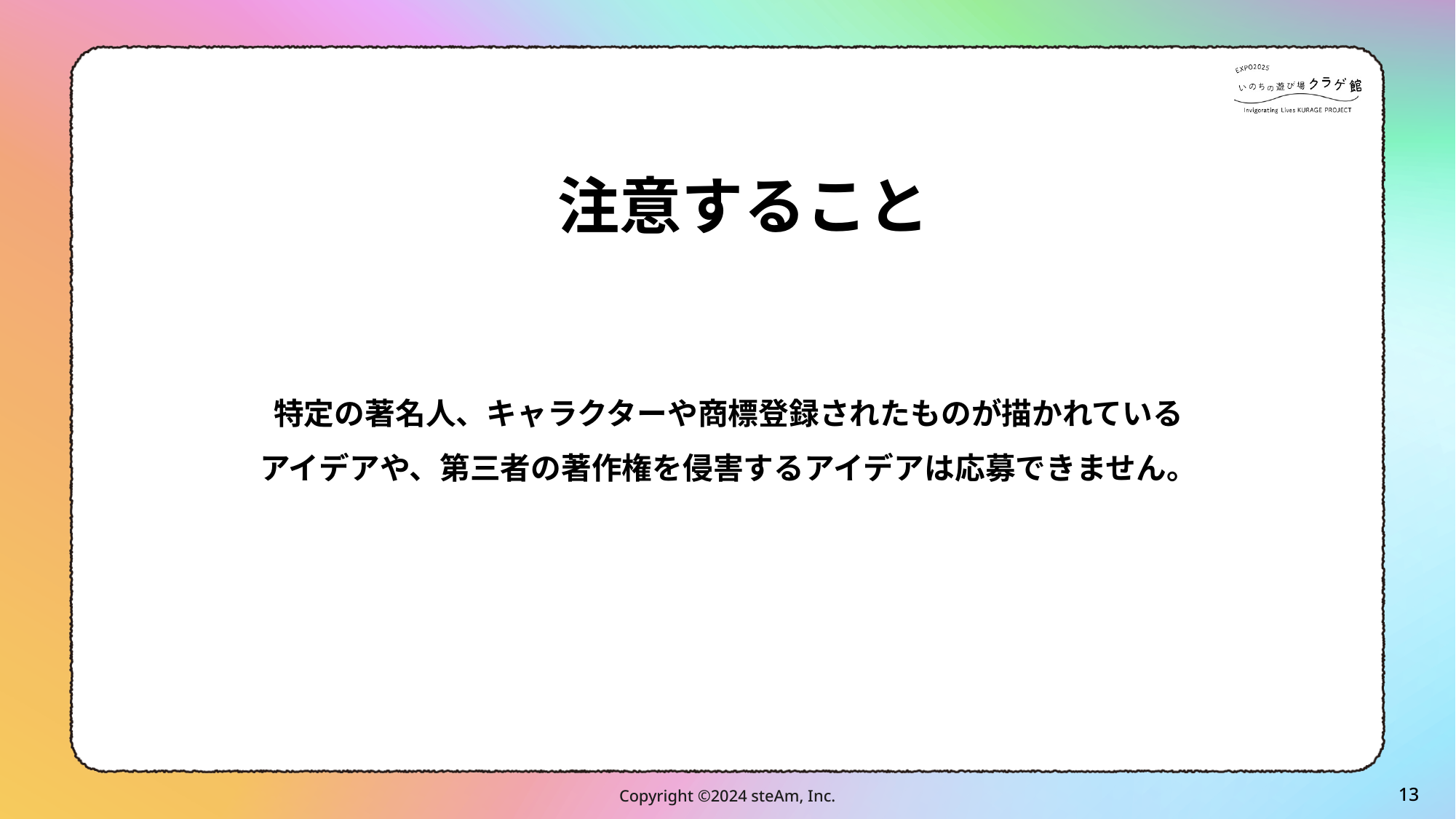

# 注意すること
特定の著名人、キャラクターや商標登録されたものが描かれている
アイデアや、第三者の著作権を侵害するアイデアは応募できません。